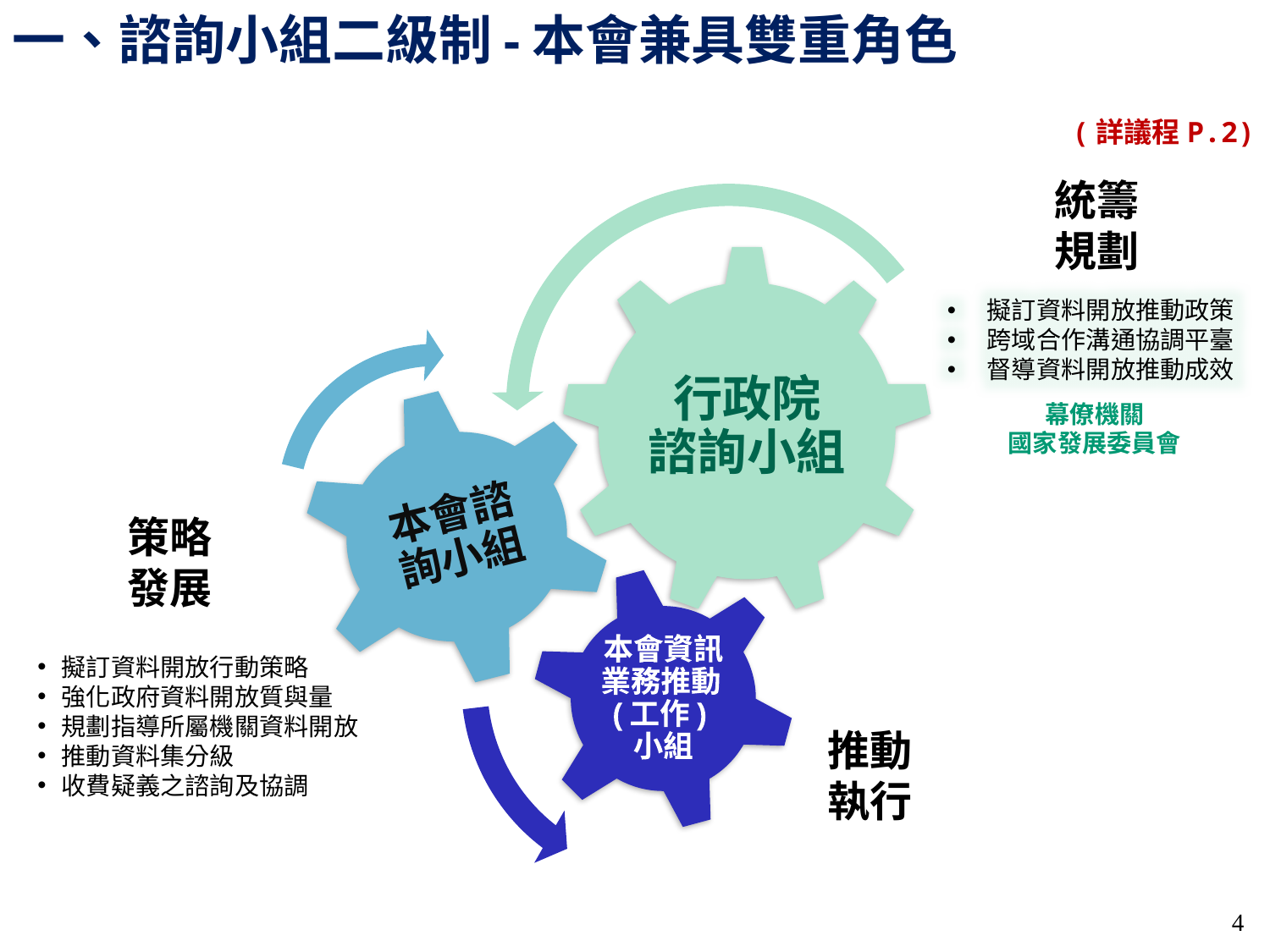

# 一、諮詢小組二級制-本會兼具雙重角色
(詳議程P.2)
統籌規劃
行政院
諮詢小組
本會諮詢小組
本會資訊業務推動(工作)小組
擬訂資料開放推動政策
跨域合作溝通協調平臺
督導資料開放推動成效
幕僚機關
國家發展委員會
策略發展
擬訂資料開放行動策略
強化政府資料開放質與量
規劃指導所屬機關資料開放
推動資料集分級
收費疑義之諮詢及協調
推動執行
4